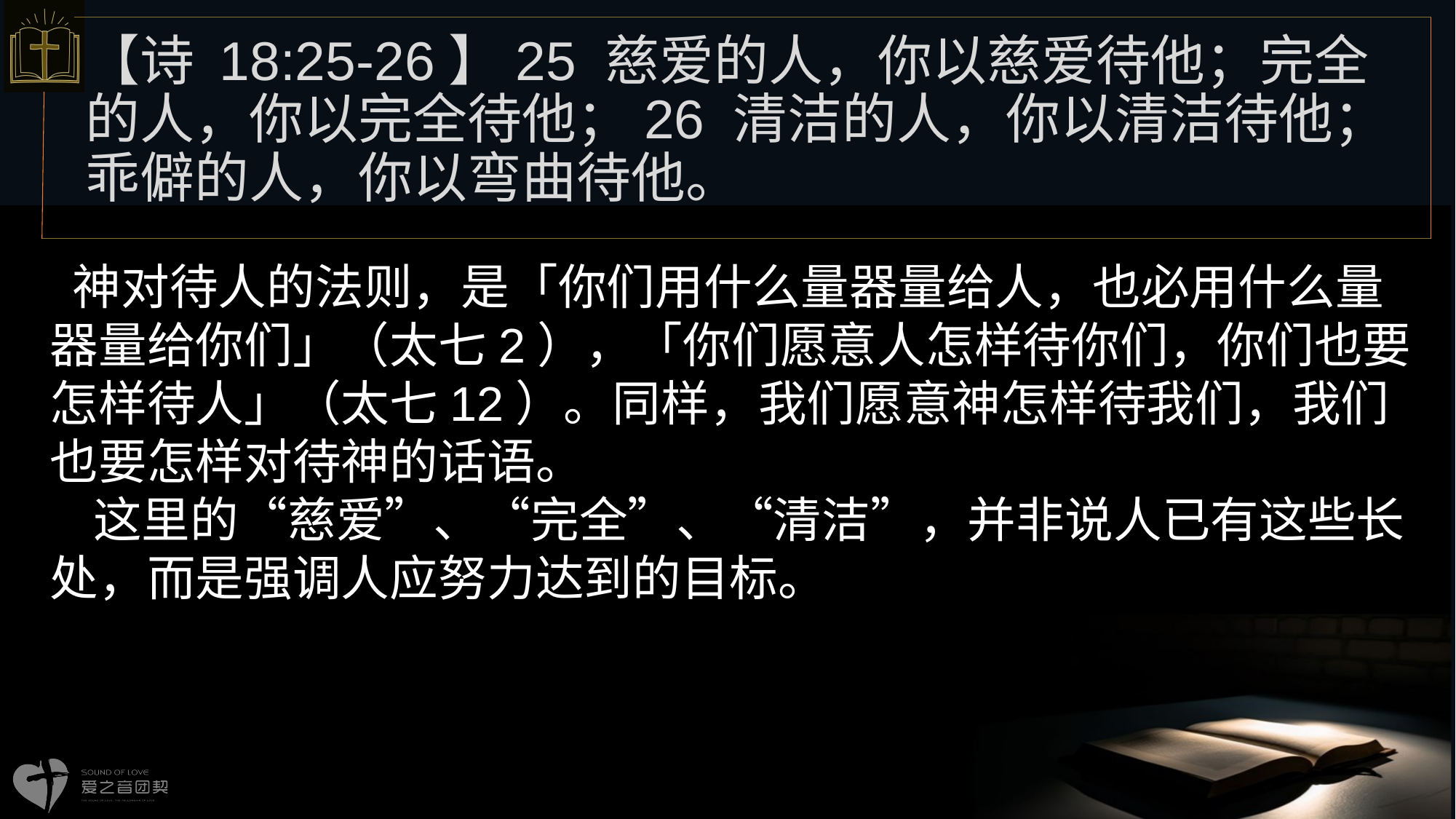

【诗 18:25-26】25 慈爱的人，你以慈爱待他；完全的人，你以完全待他；26 清洁的人，你以清洁待他；乖僻的人，你以弯曲待他。
# 神对待人的法则，是「你们用什么量器量给人，也必用什么量器量给你们」（太七2），「你们愿意人怎样待你们，你们也要怎样待人」（太七12）。同样，我们愿意神怎样待我们，我们也要怎样对待神的话语。 这里的“慈爱”、“完全”、“清洁”，并非说人已有这些长处，而是强调人应努力达到的目标。